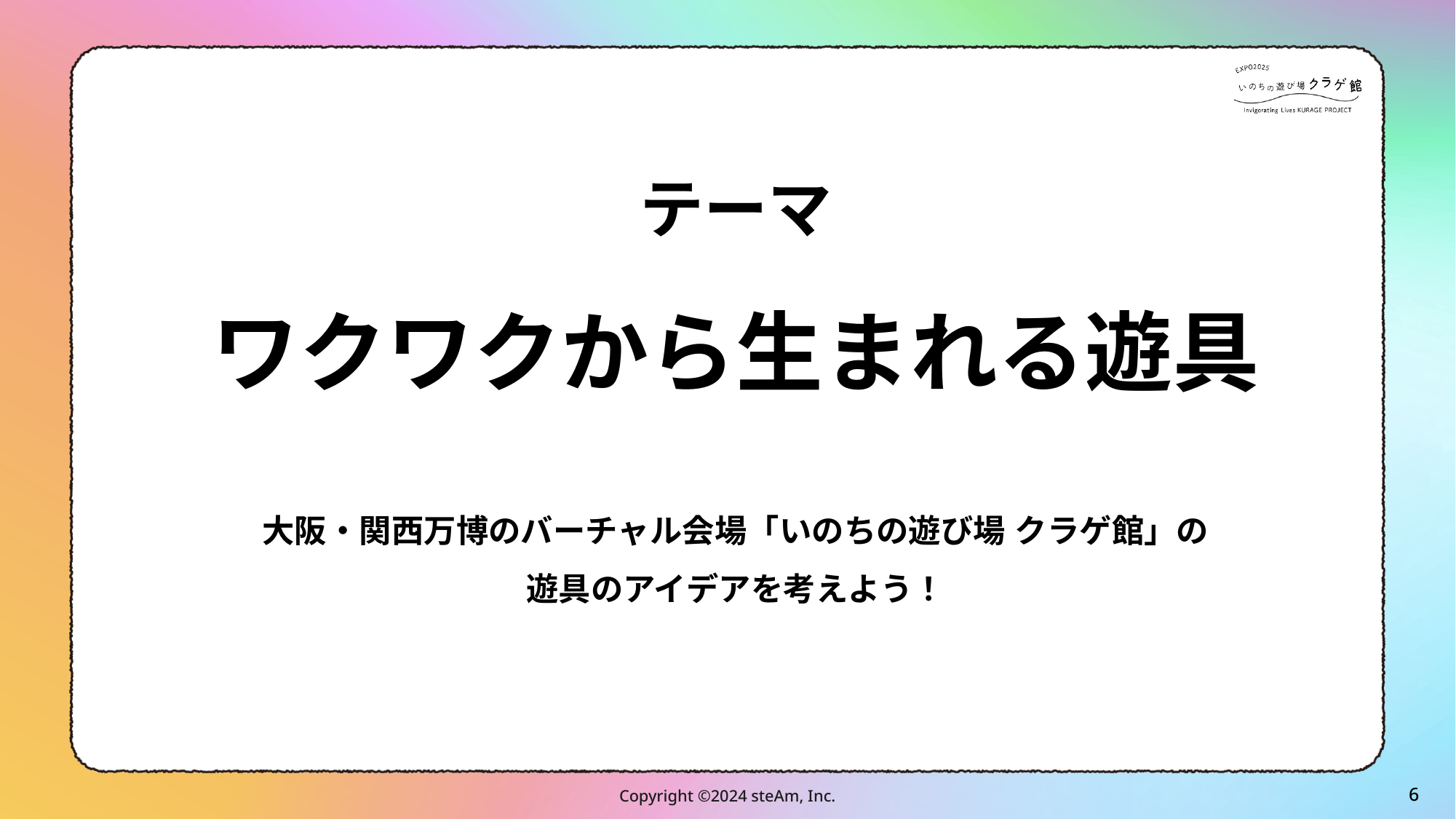

# テーマ ワクワクから生まれる遊具
大阪・関西万博のバーチャル会場「いのちの遊び場 クラゲ館」の
遊具のアイデアを考えよう！